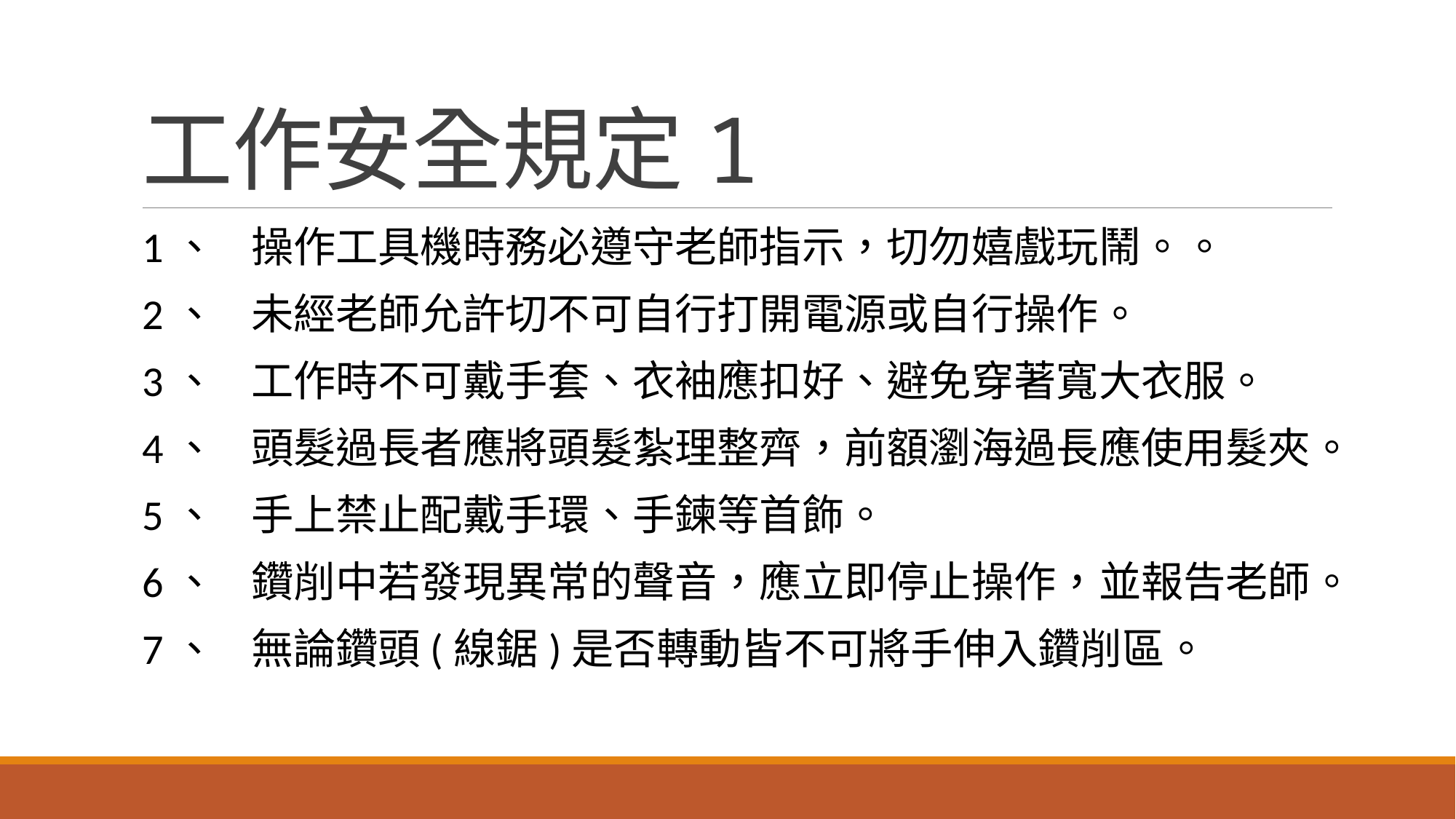

# 工作安全規定1
1、	操作工具機時務必遵守老師指示，切勿嬉戲玩鬧。。
2、	未經老師允許切不可自行打開電源或自行操作。
3、	工作時不可戴手套、衣袖應扣好、避免穿著寬大衣服。
4、	頭髮過長者應將頭髮紮理整齊，前額瀏海過長應使用髮夾。
5、	手上禁止配戴手環、手鍊等首飾。
6、	鑽削中若發現異常的聲音，應立即停止操作，並報告老師。
7、	無論鑽頭(線鋸)是否轉動皆不可將手伸入鑽削區。